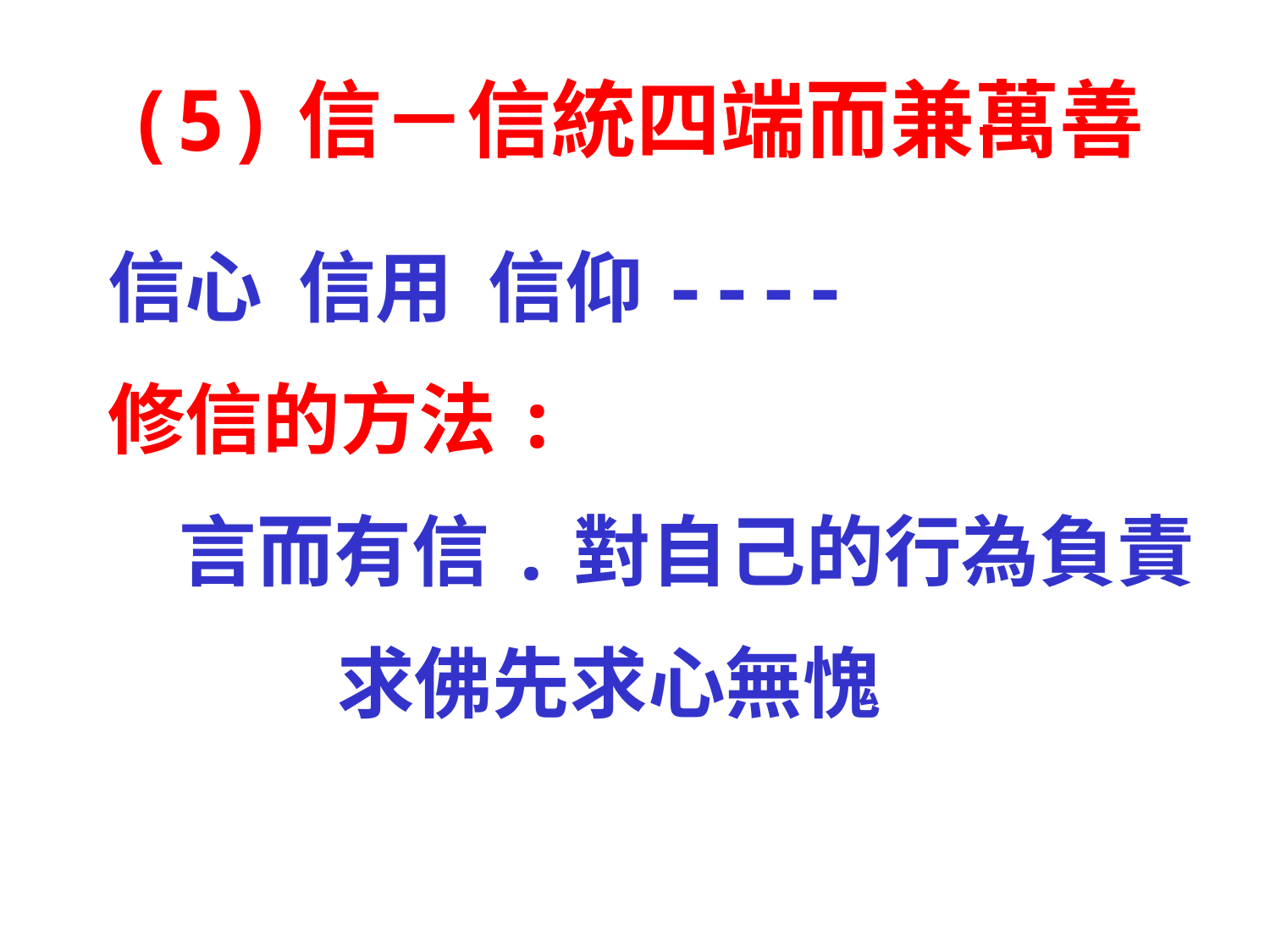

(5)信－信統四端而兼萬善
信心  信用  信仰----
修信的方法:
   言而有信.對自己的行為負責
            求佛先求心無愧